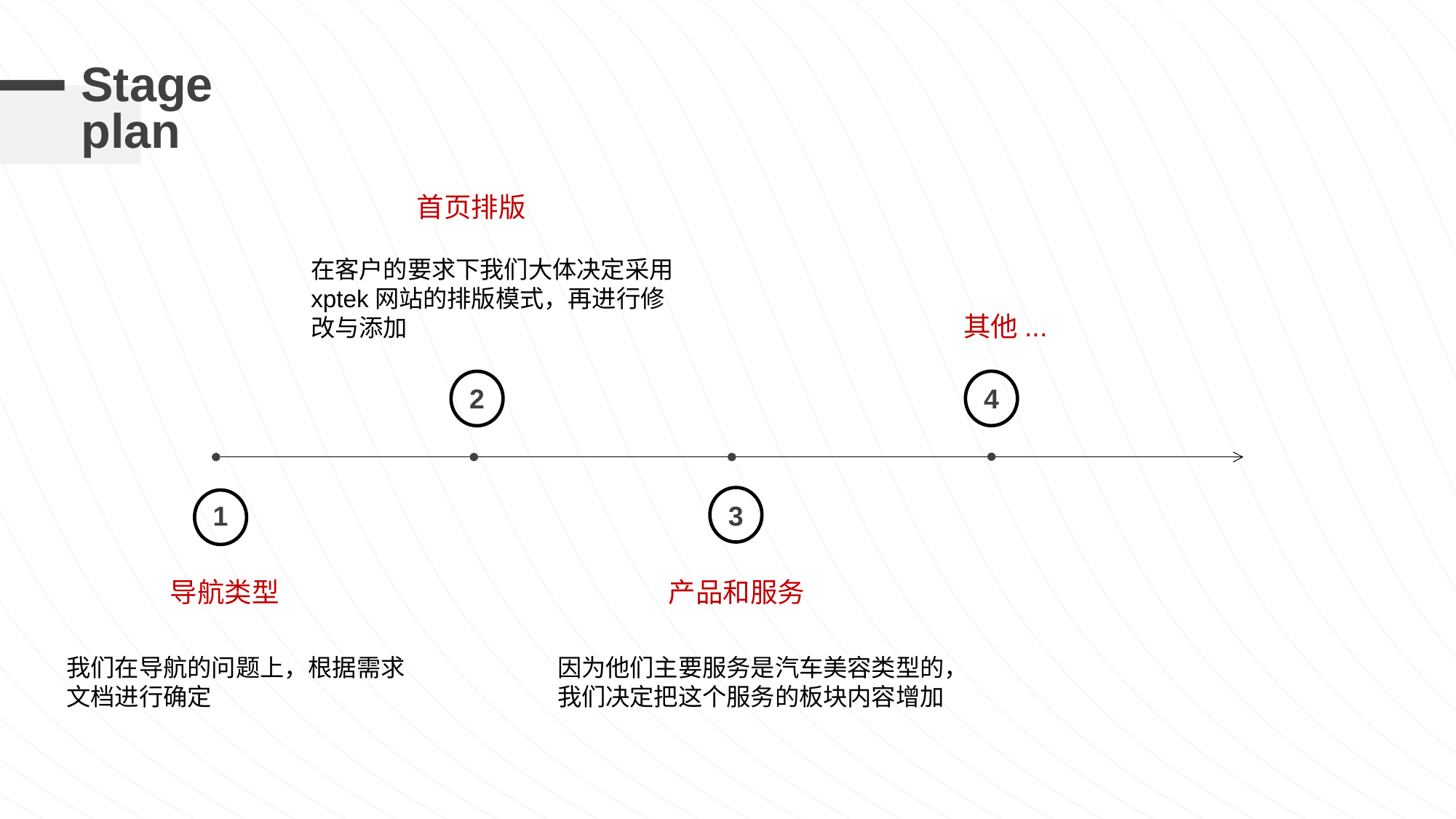

# Stage plan
首页排版
在客户的要求下我们大体决定采用
xptek网站的排版模式，再进行修
改与添加

其他...

2
4

1
3
导航类型
产品和服务
我们在导航的问题上，根据需求
文档进行确定
因为他们主要服务是汽车美容类型的，我们决定把这个服务的板块内容增加